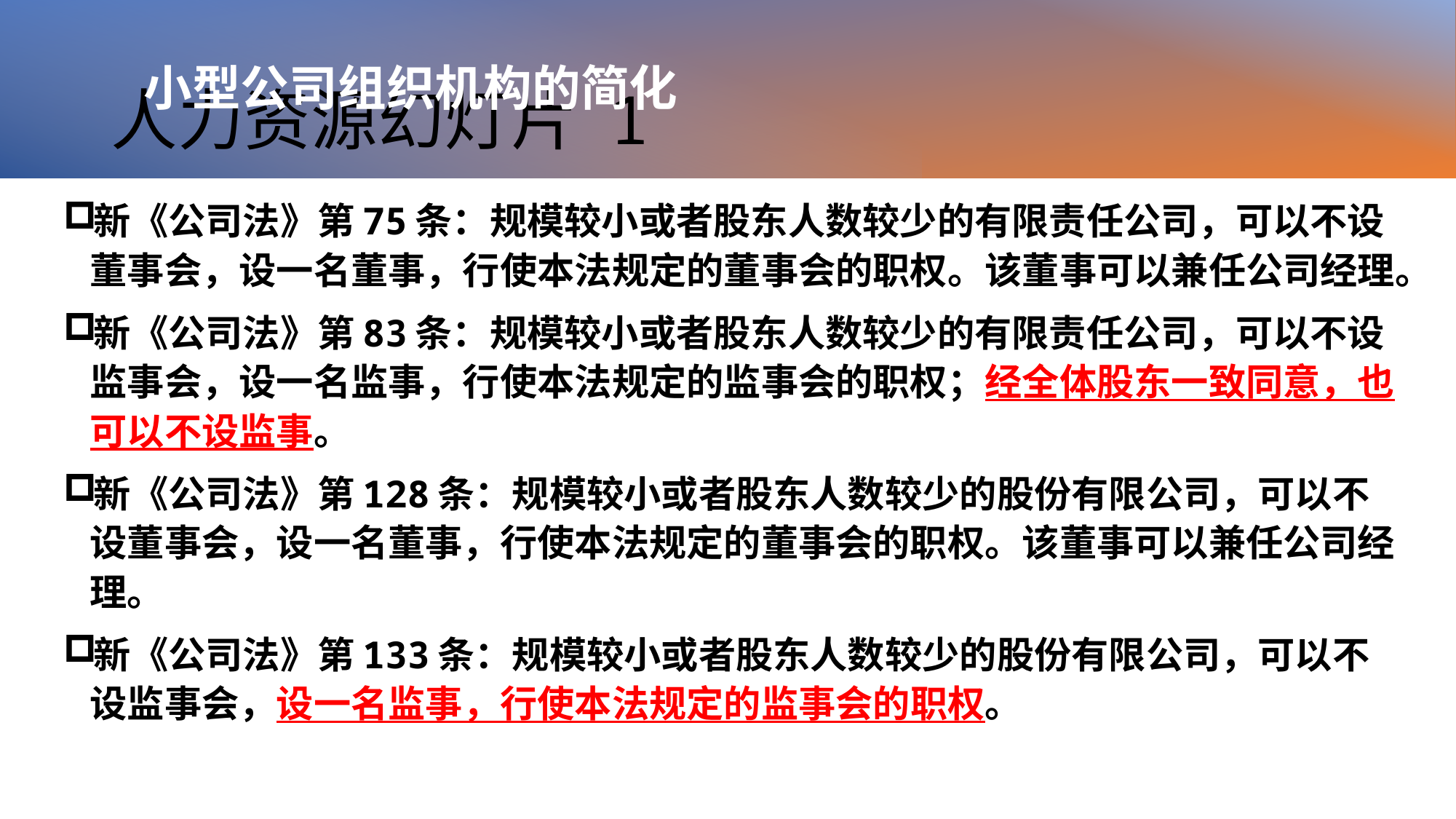

# 人力资源幻灯片 1
小型公司组织机构的简化
新《公司法》第75条：规模较小或者股东人数较少的有限责任公司，可以不设董事会，设一名董事，行使本法规定的董事会的职权。该董事可以兼任公司经理。
新《公司法》第83条：规模较小或者股东人数较少的有限责任公司，可以不设监事会，设一名监事，行使本法规定的监事会的职权；经全体股东一致同意，也可以不设监事。
新《公司法》第128条：规模较小或者股东人数较少的股份有限公司，可以不设董事会，设一名董事，行使本法规定的董事会的职权。该董事可以兼任公司经理。
新《公司法》第133条：规模较小或者股东人数较少的股份有限公司，可以不设监事会，设一名监事，行使本法规定的监事会的职权。